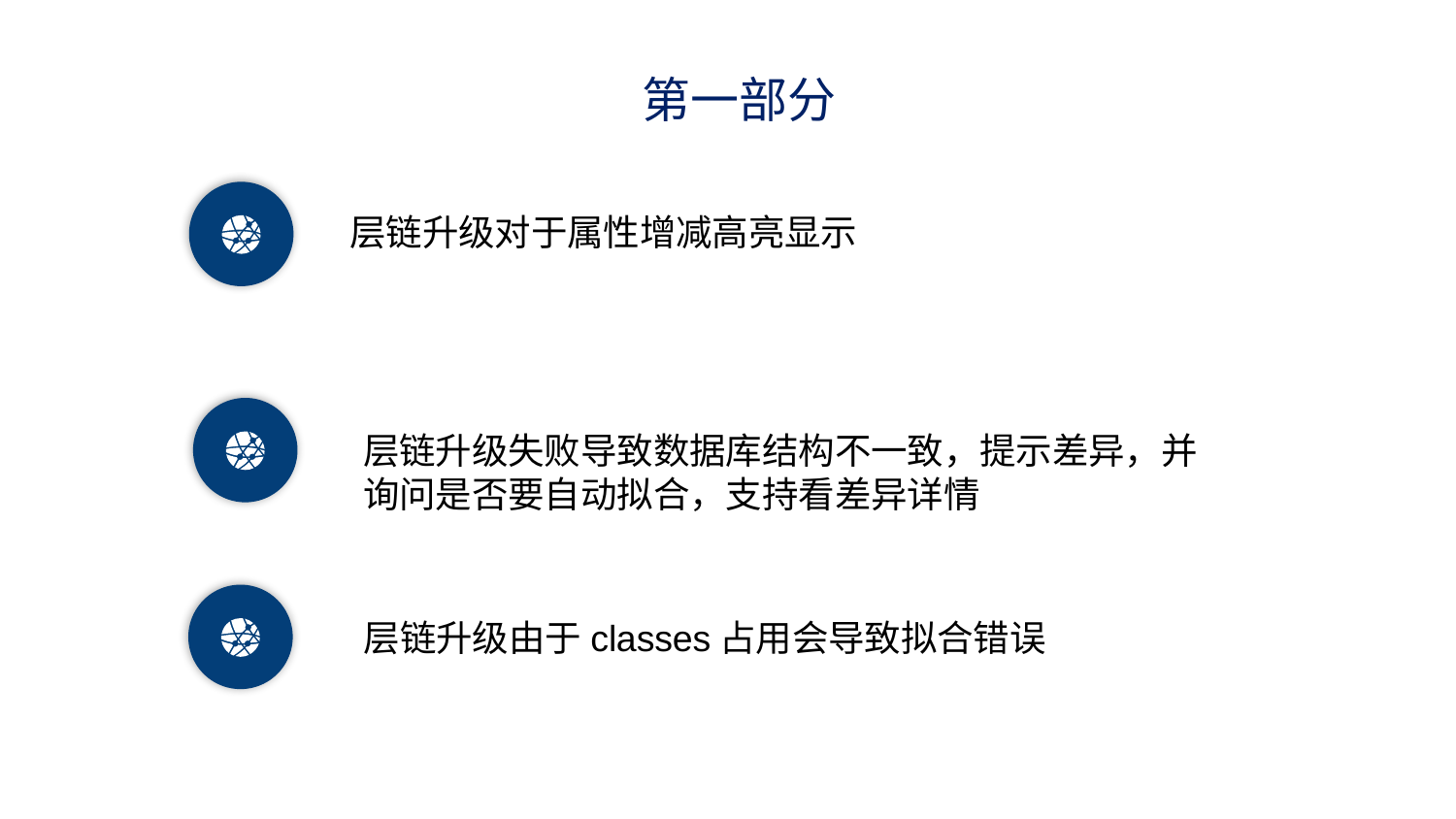

第一部分

层链升级对于属性增减高亮显示

层链升级失败导致数据库结构不一致，提示差异，并询问是否要自动拟合，支持看差异详情

层链升级由于classes占用会导致拟合错误